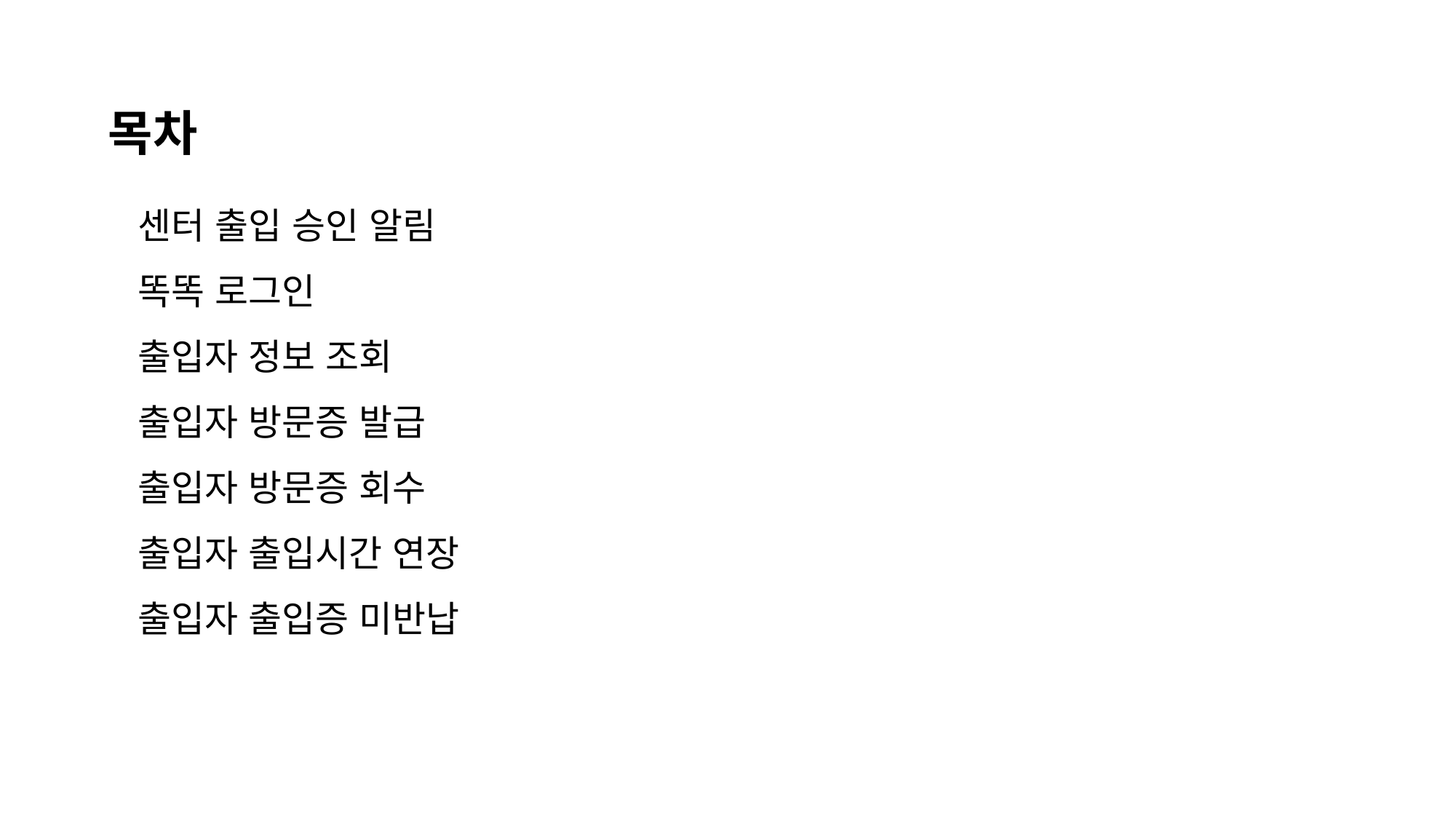

목차
센터 출입 승인 알림
똑똑 로그인
출입자 정보 조회
출입자 방문증 발급
출입자 방문증 회수
출입자 출입시간 연장
출입자 출입증 미반납